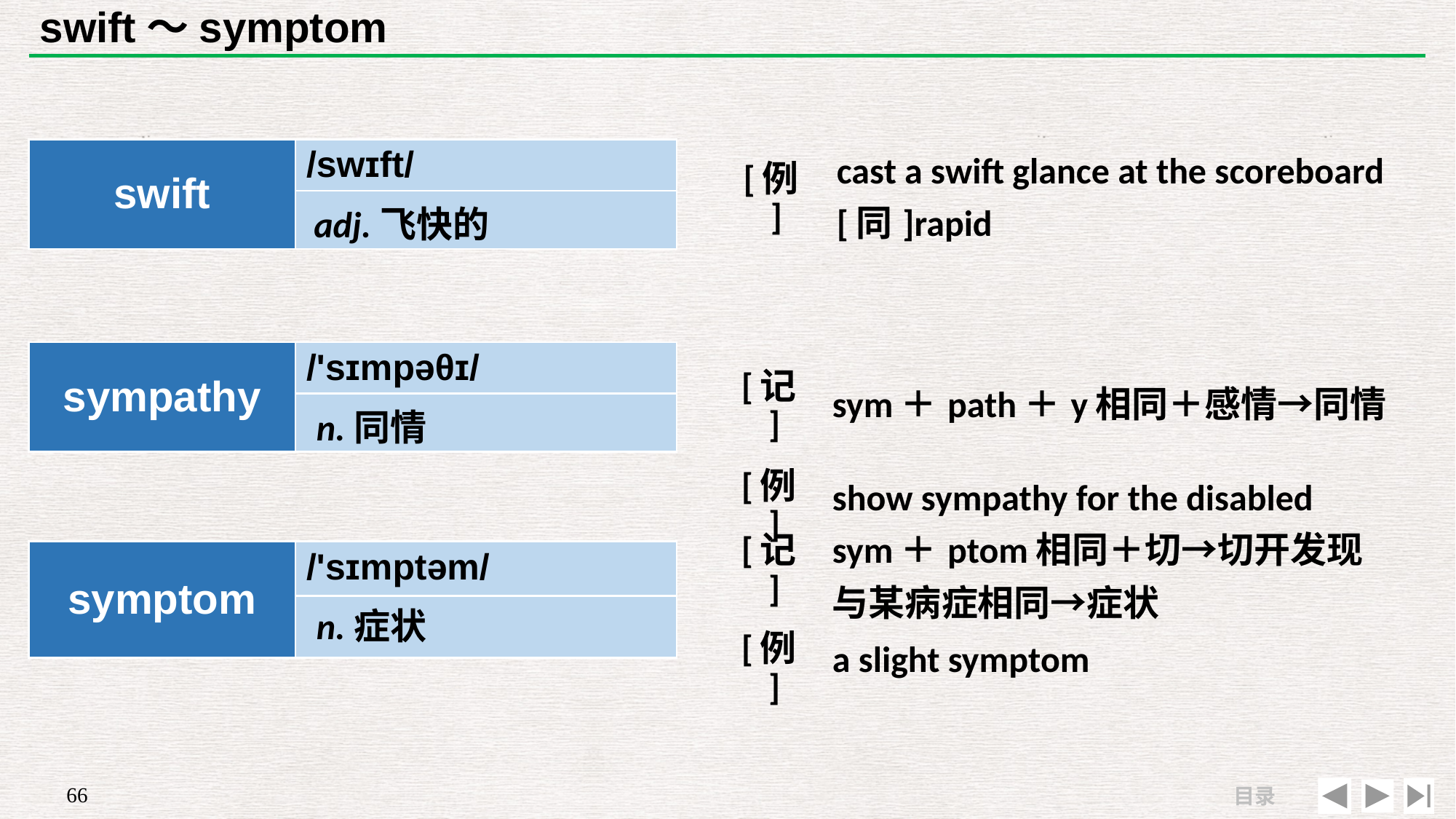

# swift～symptom

|  |  |
| --- | --- |
| [例] | cast a swift glance at the scoreboard　[同]rapid |
| swift | /swɪft/ |
| --- | --- |
|  |  |
adj.飞快的
| sympathy | /'sɪmpəθɪ/ |
| --- | --- |
|  |  |
| [记] | sym＋path＋y相同＋感情→同情 |
| --- | --- |
| [例] | show sympathy for the disabled |
n.同情
| [记] | sym＋ptom相同＋切→切开发现与某病症相同→症状 |
| --- | --- |
| [例] | a slight symptom |
| symptom | /'sɪmptəm/ |
| --- | --- |
|  |  |
n.症状